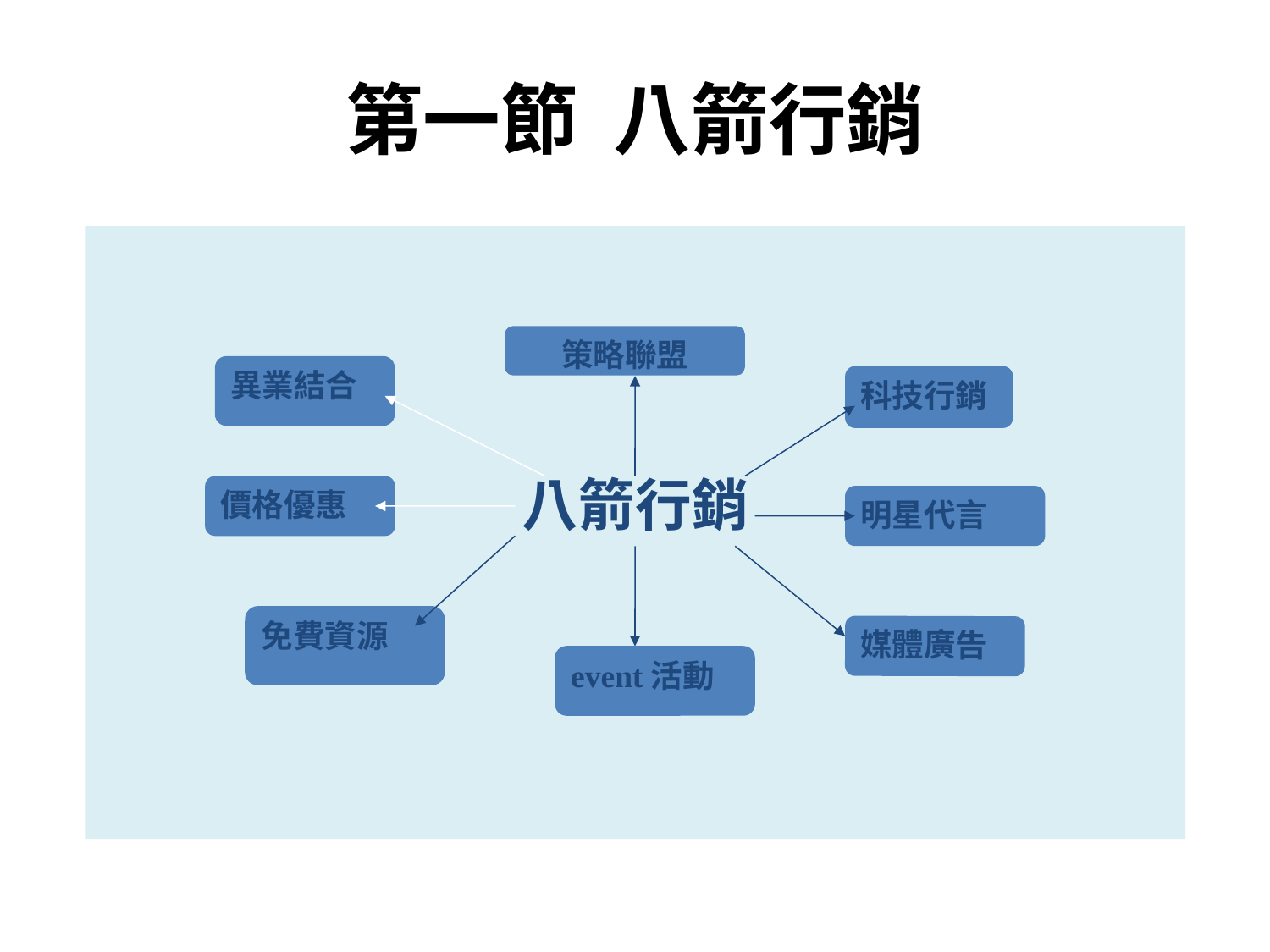

# 第一節  八箭行銷

八箭行銷
策略聯盟
異業結合
科技行銷

價格優惠
明星代言

免費資源
媒體廣告
event活動